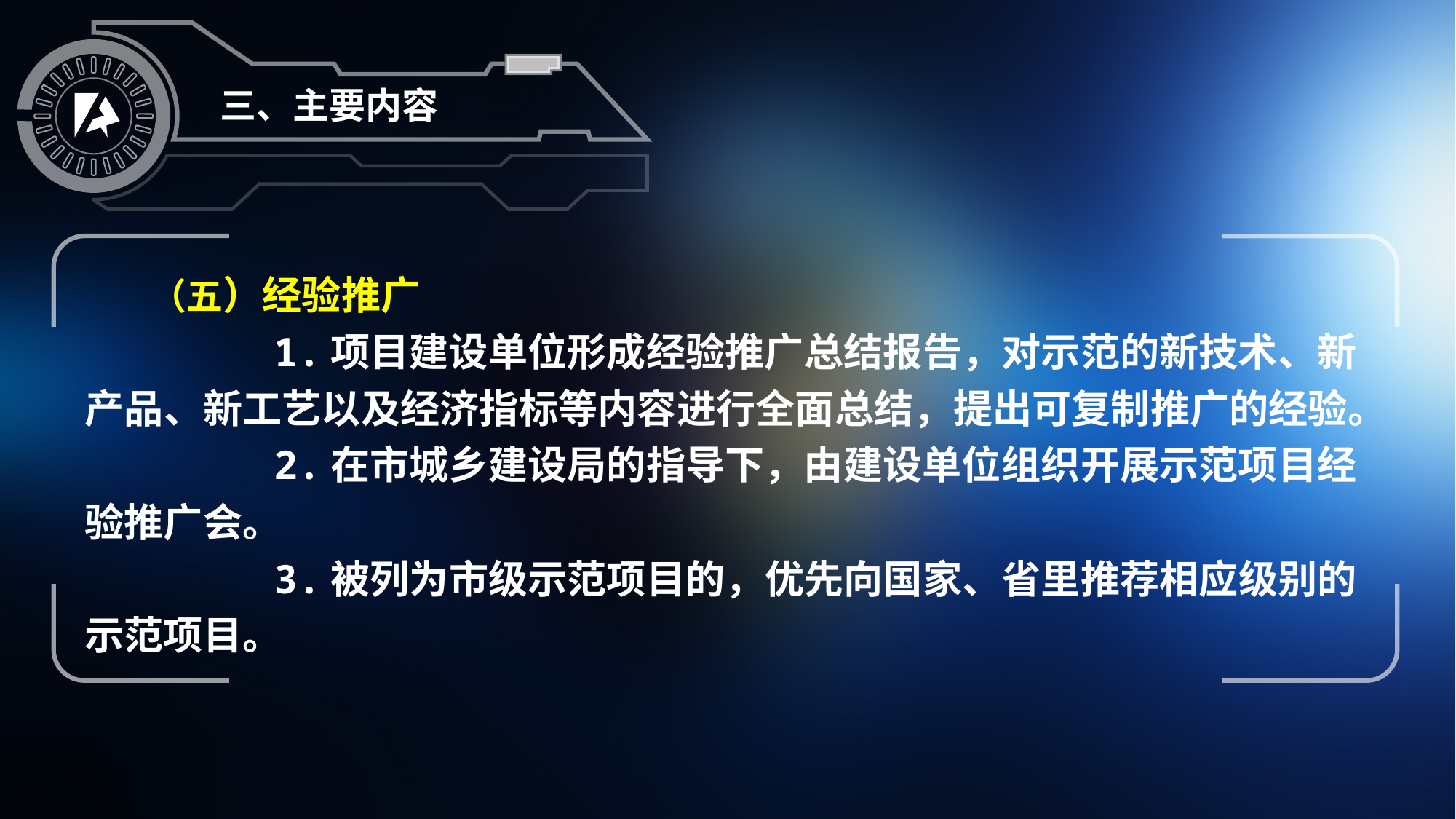

三、主要内容

       （五）经验推广
        1.项目建设单位形成经验推广总结报告，对示范的新技术、新产品、新工艺以及经济指标等内容进行全面总结，提出可复制推广的经验。
        2.在市城乡建设局的指导下，由建设单位组织开展示范项目经验推广会。
        3.被列为市级示范项目的，优先向国家、省里推荐相应级别的示范项目。